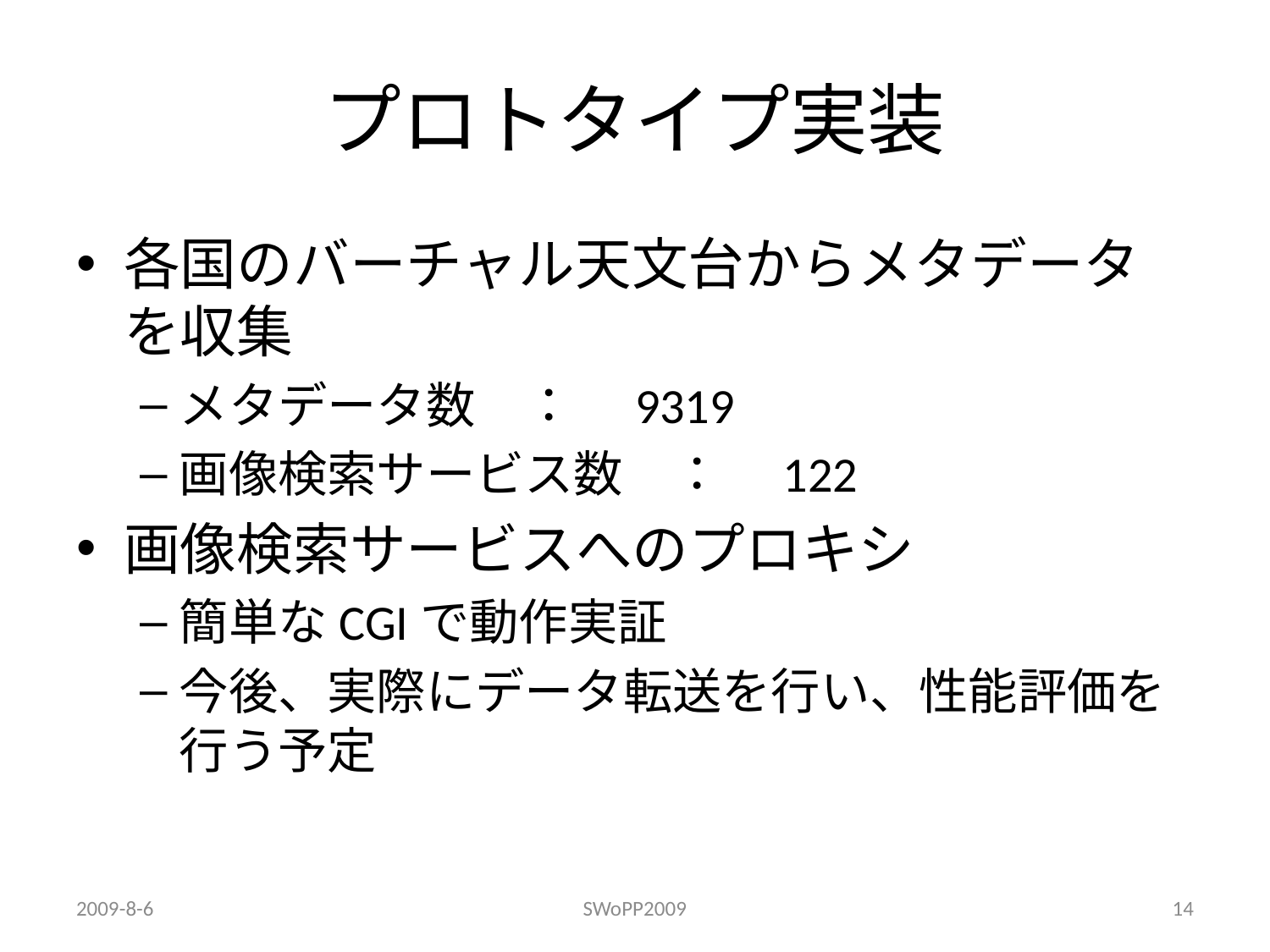

# プロトタイプ実装
各国のバーチャル天文台からメタデータを収集
メタデータ数　：　9319
画像検索サービス数　：　122
画像検索サービスへのプロキシ
簡単なCGIで動作実証
今後、実際にデータ転送を行い、性能評価を行う予定
2009-8-6
SWoPP2009
14